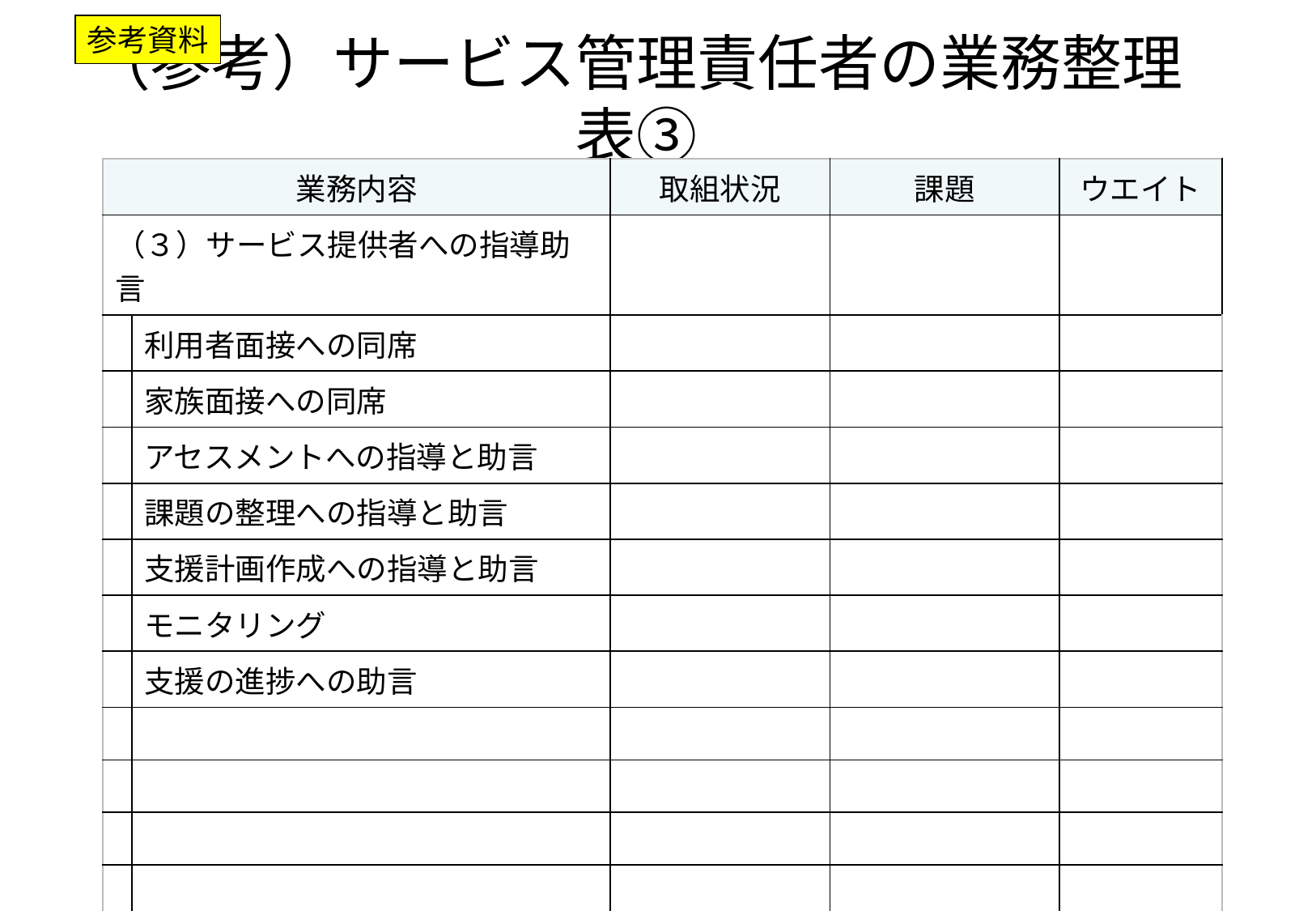

参考資料
# （参考）サービス管理責任者の業務整理表③
| 業務内容 |  | 取組状況 | 課題 | ウエイト |
| --- | --- | --- | --- | --- |
| （３）サービス提供者への指導助言 |  |  |  |  |
|  | 利用者面接への同席 |  |  |  |
|  | 家族面接への同席 |  |  |  |
|  | アセスメントへの指導と助言 |  |  |  |
|  | 課題の整理への指導と助言 |  |  |  |
|  | 支援計画作成への指導と助言 |  |  |  |
|  | モニタリング |  |  |  |
|  | 支援の進捗への助言 |  |  |  |
|  |  |  |  |  |
|  |  |  |  |  |
|  |  |  |  |  |
|  |  |  |  |  |
|  |  |  |  |  |